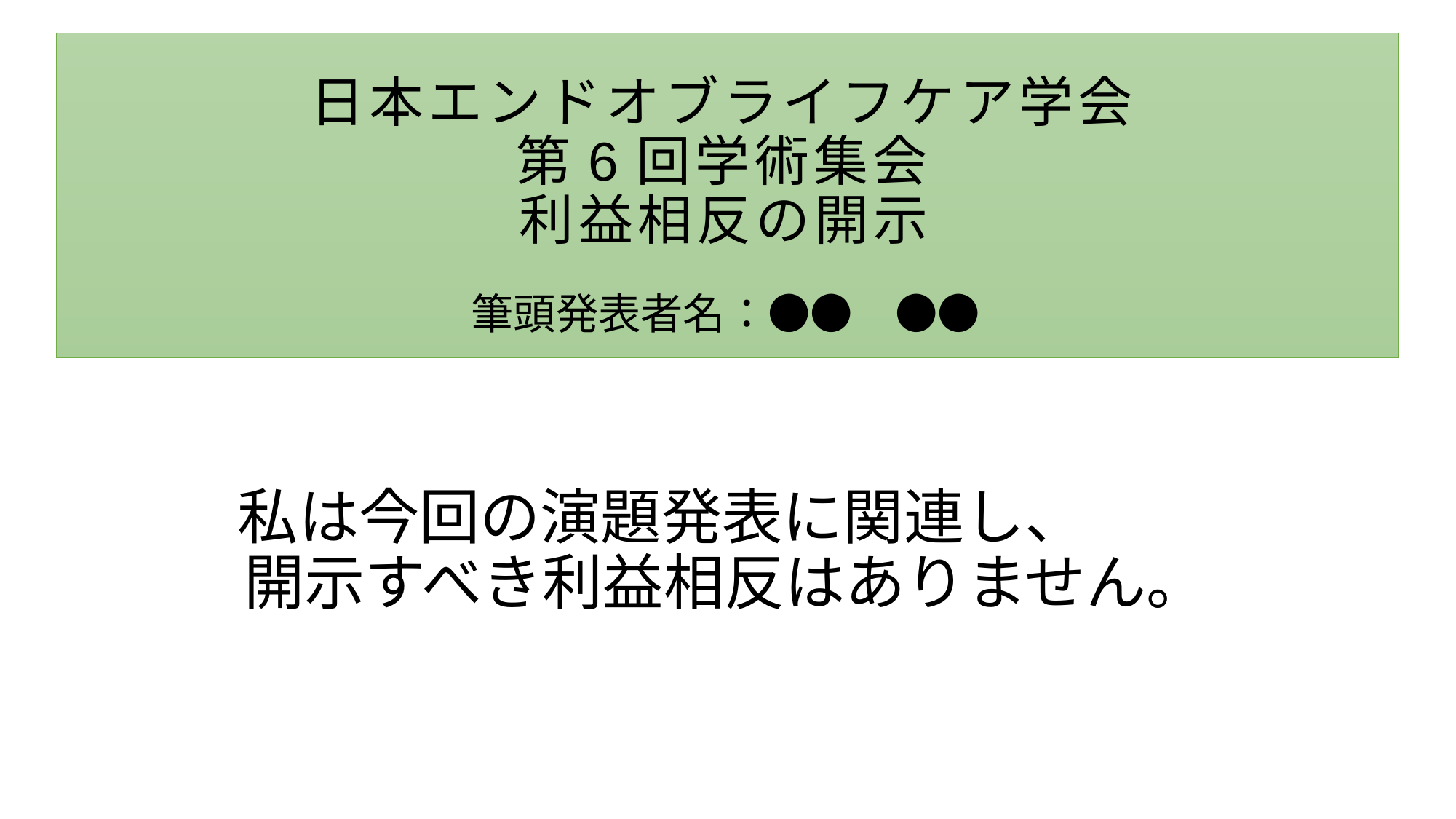

# 日本エンドオブライフケア学会 第6回学術集会 利益相反の開示
筆頭発表者名：●●　●●
私は今回の演題発表に関連し、
開示すべき利益相反はありません。